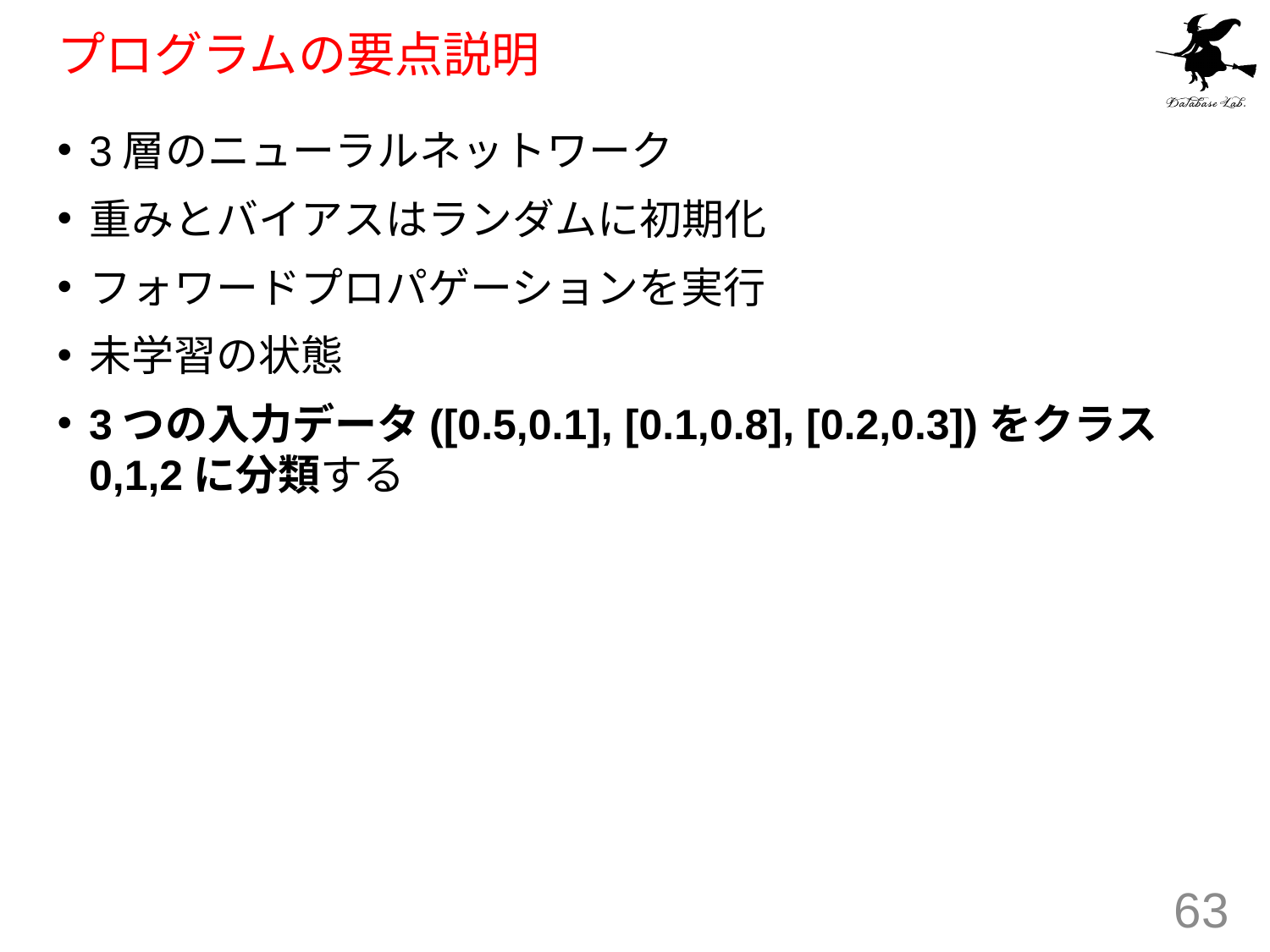

# プログラムの要点説明
3層のニューラルネットワーク
重みとバイアスはランダムに初期化
フォワードプロパゲーションを実行
未学習の状態
3つの入力データ([0.5,0.1], [0.1,0.8], [0.2,0.3])をクラス0,1,2に分類する
63